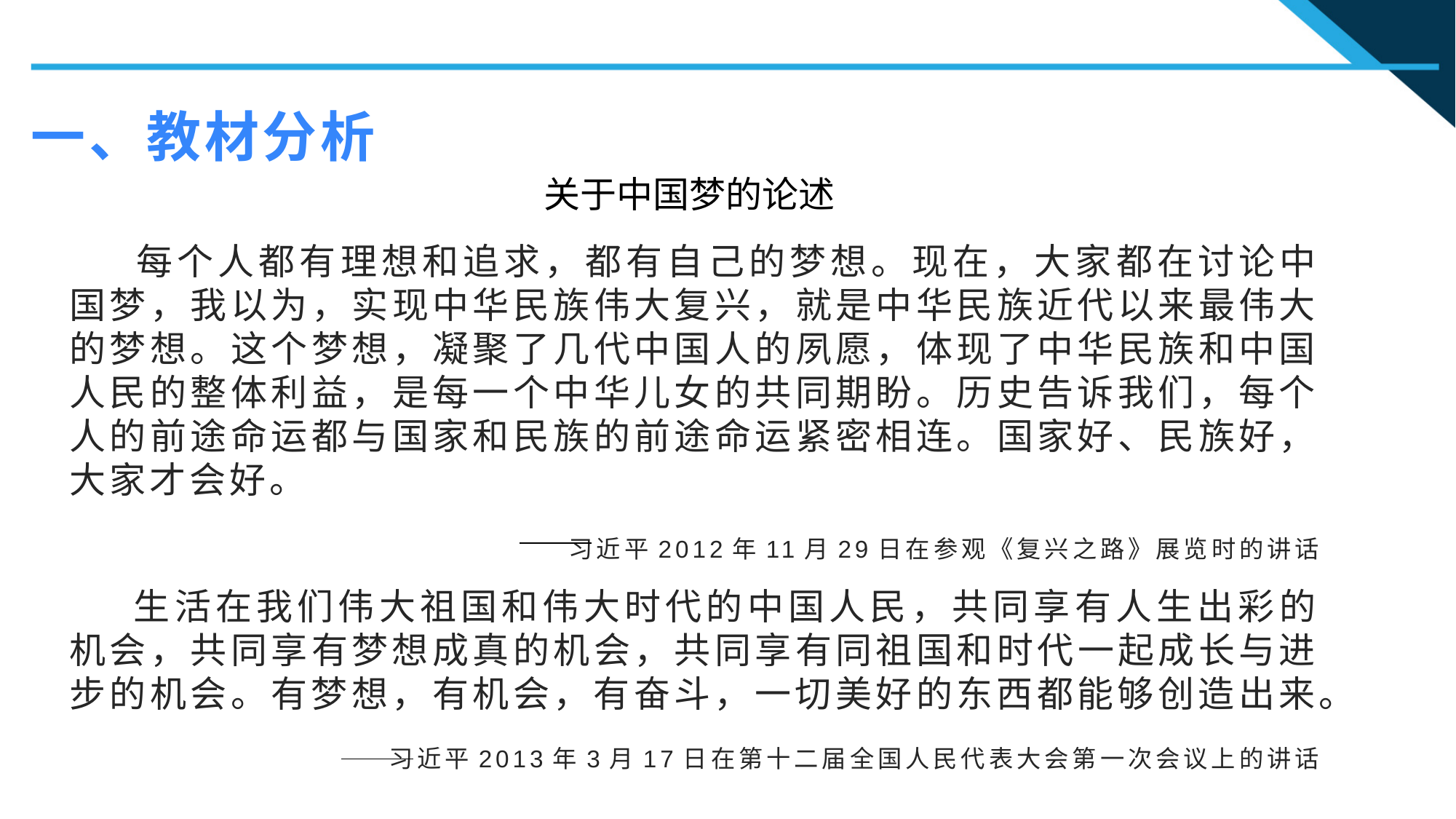

一、教材分析
关于中国梦的论述
        每个人都有理想和追求，都有自己的梦想。现在，大家都在讨论中国梦，我以为，实现中华民族伟大复兴，就是中华民族近代以来最伟大的梦想。这个梦想，凝聚了几代中国人的夙愿，体现了中华民族和中国人民的整体利益，是每一个中华儿女的共同期盼。历史告诉我们，每个人的前途命运都与国家和民族的前途命运紧密相连。国家好、民族好，大家才会好。
习近平2012年11月29日在参观《复兴之路》展览时的讲话
      生活在我们伟大祖国和伟大时代的中国人民，共同享有人生出彩的机会，共同享有梦想成真的机会，共同享有同祖国和时代一起成长与进步的机会。有梦想，有机会，有奋斗，一切美好的东西都能够创造出来。

习近平2013年3月17日在第十二届全国人民代表大会第一次会议上的讲话